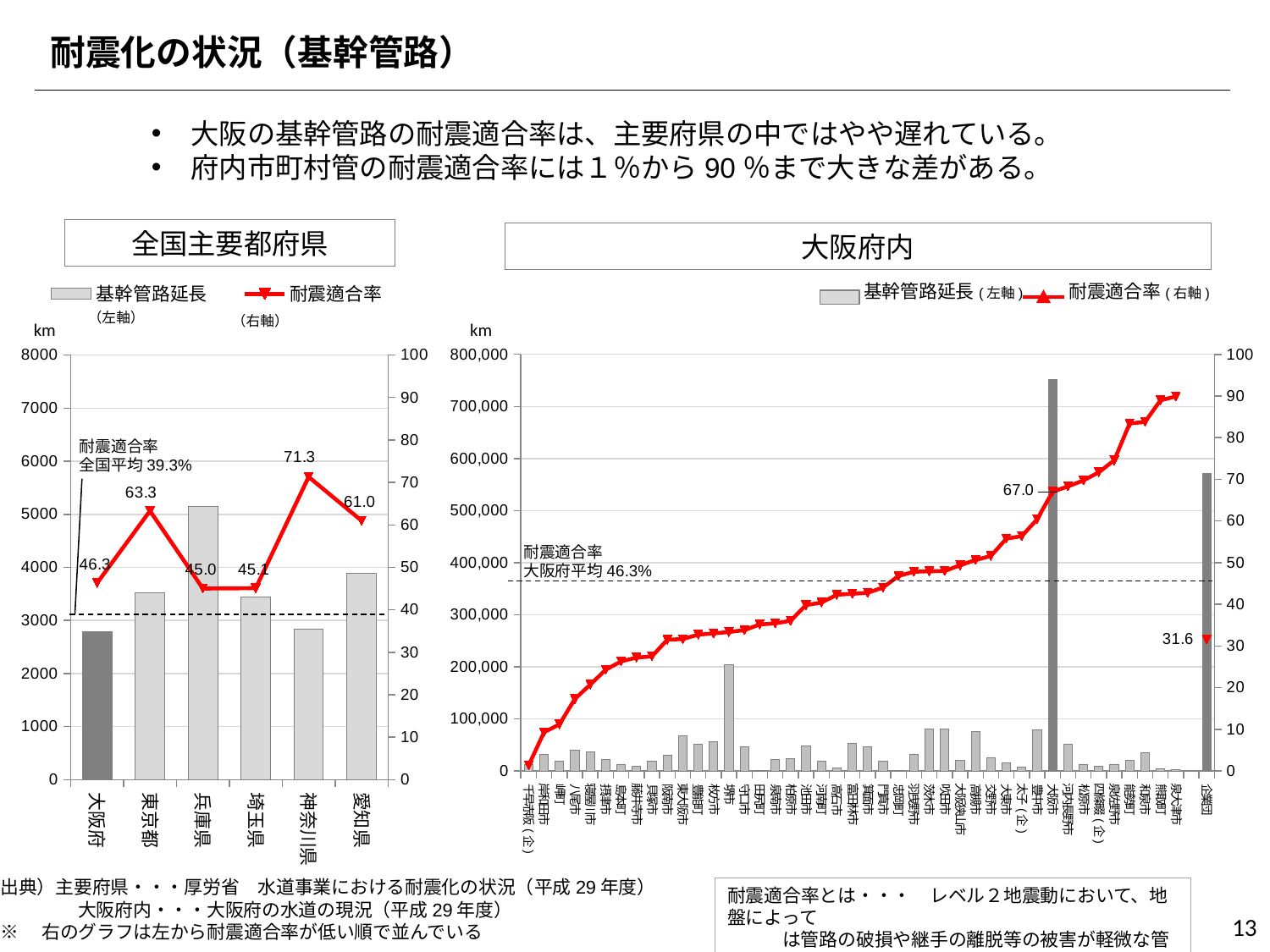

耐震化の状況（基幹管路）
大阪の基幹管路の耐震適合率は、主要府県の中ではやや遅れている。
府内市町村管の耐震適合率には１％から90％まで大きな差がある。
全国主要都府県
大阪府内

### Chart

| Category | 基幹管路延長 | 耐震化率 | 耐震適合率 |
|---|---|---|---|
| 大阪府 | 2787.468 | None | 46.3 |
| 東京都 | 3520.998 | None | 63.3 |
| 兵庫県 | 5149.582 | None | 45.0 |
| 埼玉県 | 3448.242 | None | 45.1 |
| 神奈川県 | 2841.51 | None | 71.3 |
| 愛知県 | 3890.004 | None | 61.0 |

### Chart

| Category | 管路延長 | 列1 | 耐震適合率 |
|---|---|---|---|
| 千早赤阪(企) | 12991.0 | None | 1.370179354938034 |
| 岸和田市 | 31875.0 | None | 9.298823529411765 |
| 岬町 | 18279.0 | None | 11.198643251819028 |
| 八尾市 | 40559.0 | None | 17.29825686037624 |
| 寝屋川市 | 36468.0 | None | 20.719534934737304 |
| 摂津市 | 22200.0 | None | 24.306306306306304 |
| 島本町 | 12014.0 | None | 26.31097053437656 |
| 藤井寺市 | 9947.0 | None | 27.224288730270434 |
| 貝塚市 | 18909.0 | None | 27.510709186101856 |
| 阪南市 | 29463.0 | None | 31.497131996062862 |
| 東大阪市 | 67410.0 | None | 31.674825693517285 |
| 豊能町 | 51463.0 | None | 32.724481666439964 |
| 枚方市 | 55972.0 | None | 33.0236546844851 |
| 堺市 | 204794.0 | None | 33.376954402961026 |
| 守口市 | 46697.0 | None | 33.81373535773176 |
| 田尻町 | 1183.0 | None | 35.16483516483517 |
| 泉南市 | 22084.0 | None | 35.43289259192176 |
| 柏原市 | 24116.0 | None | 36.054901310333385 |
| 池田市 | 48182.0 | None | 39.821925200282266 |
| 河南町 | 19421.0 | None | 40.42531280572576 |
| 高石市 | 6329.0 | None | 42.29736135250434 |
| 富田林市 | 53504.0 | None | 42.52579246411483 |
| 箕面市 | 46838.0 | None | 42.77723216191981 |
| 門真市 | 18885.0 | None | 44.05083399523431 |
| 忠岡町 | 267.0 | None | 46.81647940074906 |
| 羽曳野市 | 32407.0 | None | 47.810658191131544 |
| 茨木市 | 80556.0 | None | 47.93932171408709 |
| 吹田市 | 80561.0 | None | 48.000893732699446 |
| 大阪狭山市 | 20515.0 | None | 49.38825249817207 |
| 高槻市 | 75040.0 | None | 50.63432835820896 |
| 交野市 | 24724.0 | None | 51.617861187510115 |
| 大東市 | 15908.0 | None | 55.758109127483024 |
| 太子(企) | 6735.0 | None | 56.377134372680025 |
| 豊中市 | 78197.0 | None | 60.41791884599154 |
| 大阪市 | 750941.0 | None | 67.01991234997156 |
| 河内長野市 | 50721.0 | None | 68.31884229411881 |
| 松原市 | 12600.0 | None | 69.73015873015873 |
| 四條畷(企) | 8461.0 | None | 71.69365323247843 |
| 泉佐野市 | 12014.0 | None | 74.57965706675546 |
| 能勢町 | 19732.0 | None | 83.40766267991081 |
| 和泉市 | 35331.0 | None | 83.77628711329993 |
| 熊取町 | 3919.0 | None | 88.97677979076295 |
| 泉大津市 | 2332.0 | None | 89.87993138936535 |
|  | None | None | None |
| 企業団 | 570943.0 | None | 31.5835381115103 |
基幹管路延長(左軸)

耐震適合率(右軸)

（左軸）
（右軸）
km
km
耐震適合率
全国平均39.3%
耐震適合率
大阪府平均46.3%
出典）主要府県・・・厚労省　水道事業における耐震化の状況（平成29年度）
　　 　　大阪府内・・・大阪府の水道の現況（平成29年度）
※　右のグラフは左から耐震適合率が低い順で並んでいる
耐震適合率とは・・・　レベル２地震動において、地盤によって
　　　は管路の破損や継手の離脱等の被害が軽微な管の率
13